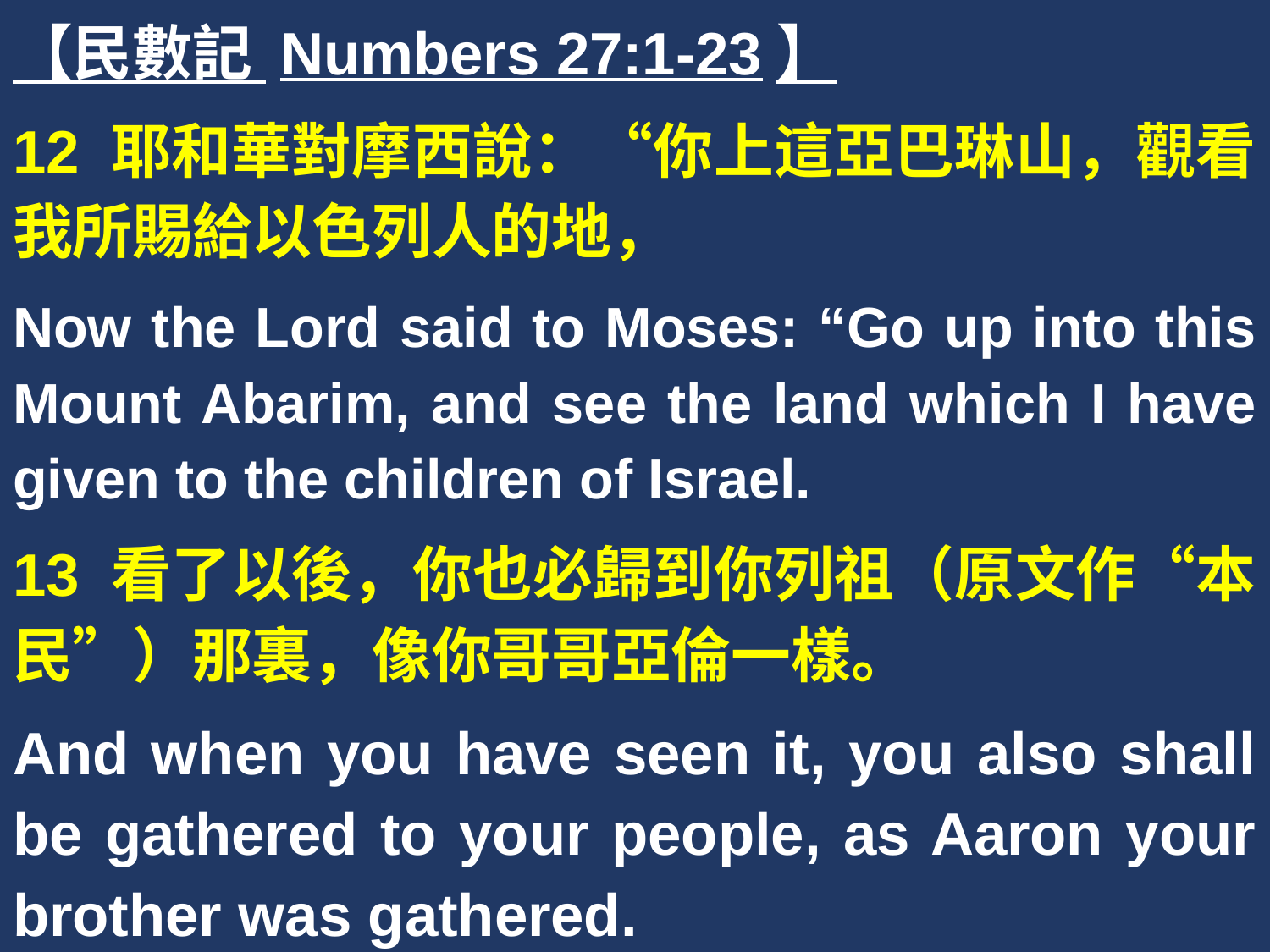

【民數記 Numbers 27:1-23】
12 耶和華對摩西說：“你上這亞巴琳山，觀看我所賜給以色列人的地，
Now the Lord said to Moses: “Go up into this Mount Abarim, and see the land which I have given to the children of Israel.
13 看了以後，你也必歸到你列祖（原文作“本民”）那裏，像你哥哥亞倫一樣。
And when you have seen it, you also shall be gathered to your people, as Aaron your brother was gathered.